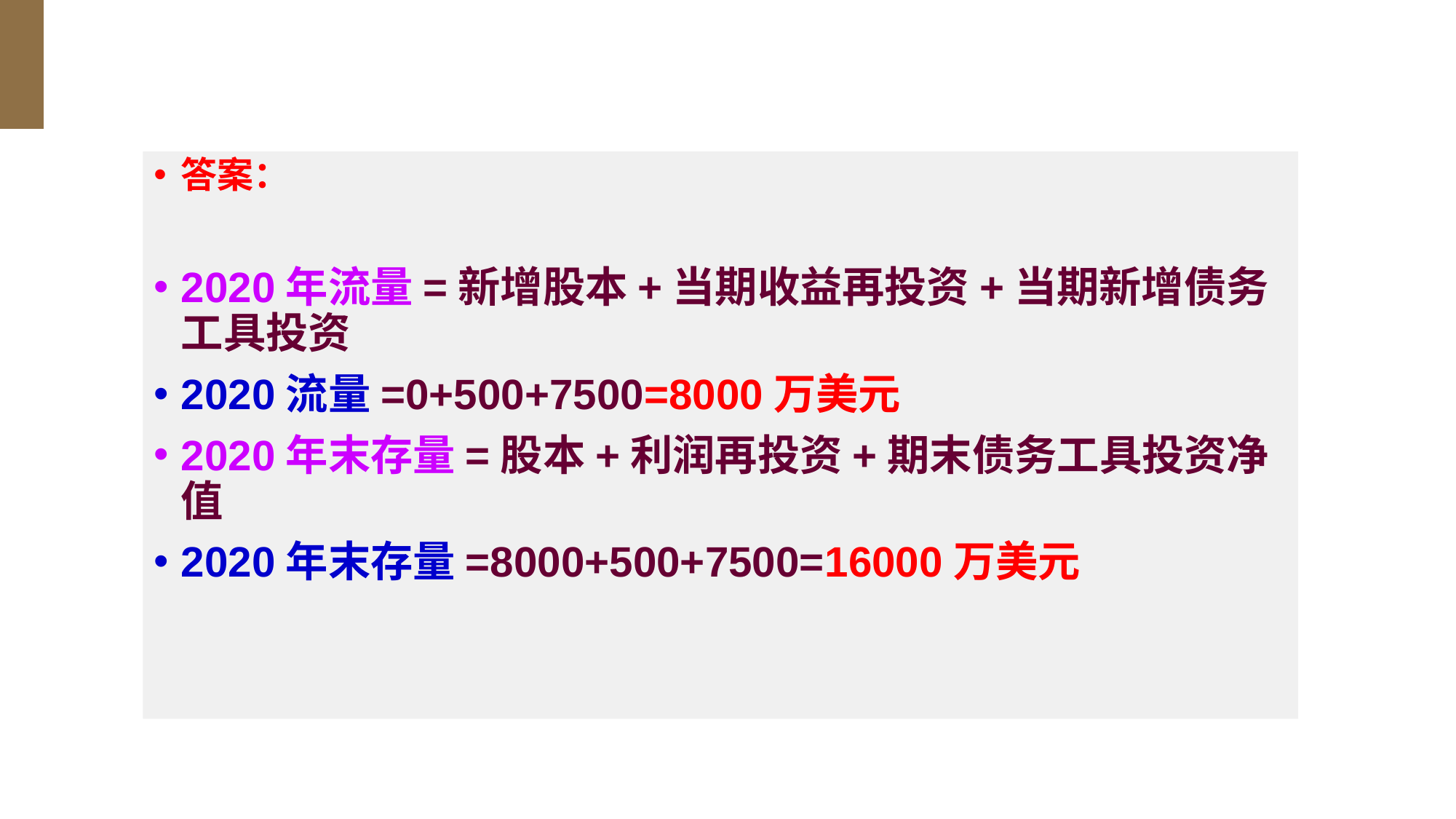

#
答案：

2020年流量=新增股本+当期收益再投资+当期新增债务工具投资
2020流量=0+500+7500=8000万美元
2020年末存量=股本+利润再投资+期末债务工具投资净值
2020年末存量=8000+500+7500=16000万美元